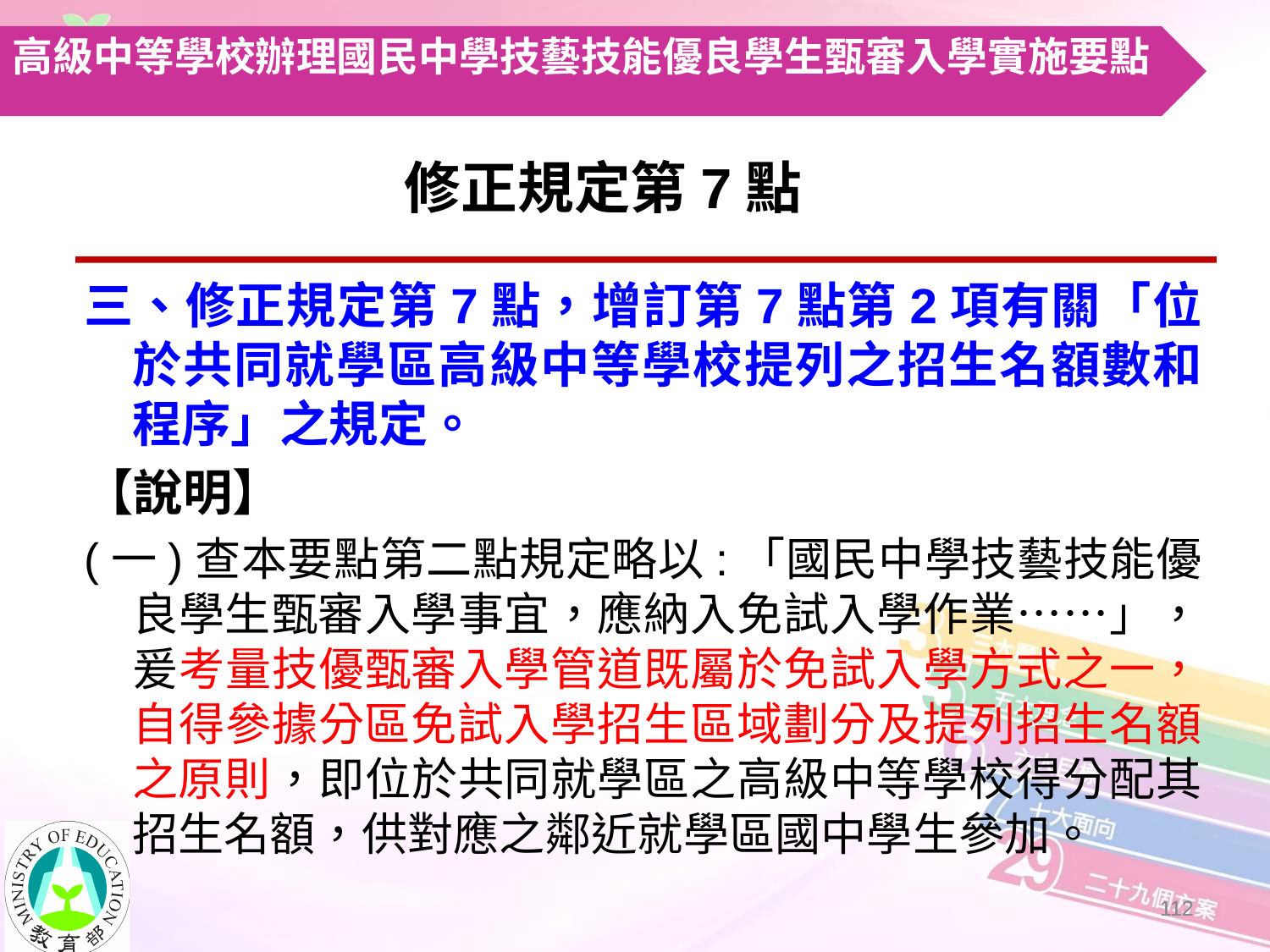

高級中等學校辦理國民中學技藝技能優良學生甄審入學實施要點

修正規定第7點

三、修正規定第7點，增訂第7點第2項有關「位於共同就學區高級中等學校提列之招生名額數和程序」之規定。
【說明】
(一)查本要點第二點規定略以:「國民中學技藝技能優良學生甄審入學事宜，應納入免試入學作業……」，爰考量技優甄審入學管道既屬於免試入學方式之一，自得參據分區免試入學招生區域劃分及提列招生名額之原則，即位於共同就學區之高級中等學校得分配其招生名額，供對應之鄰近就學區國中學生參加。
112
112